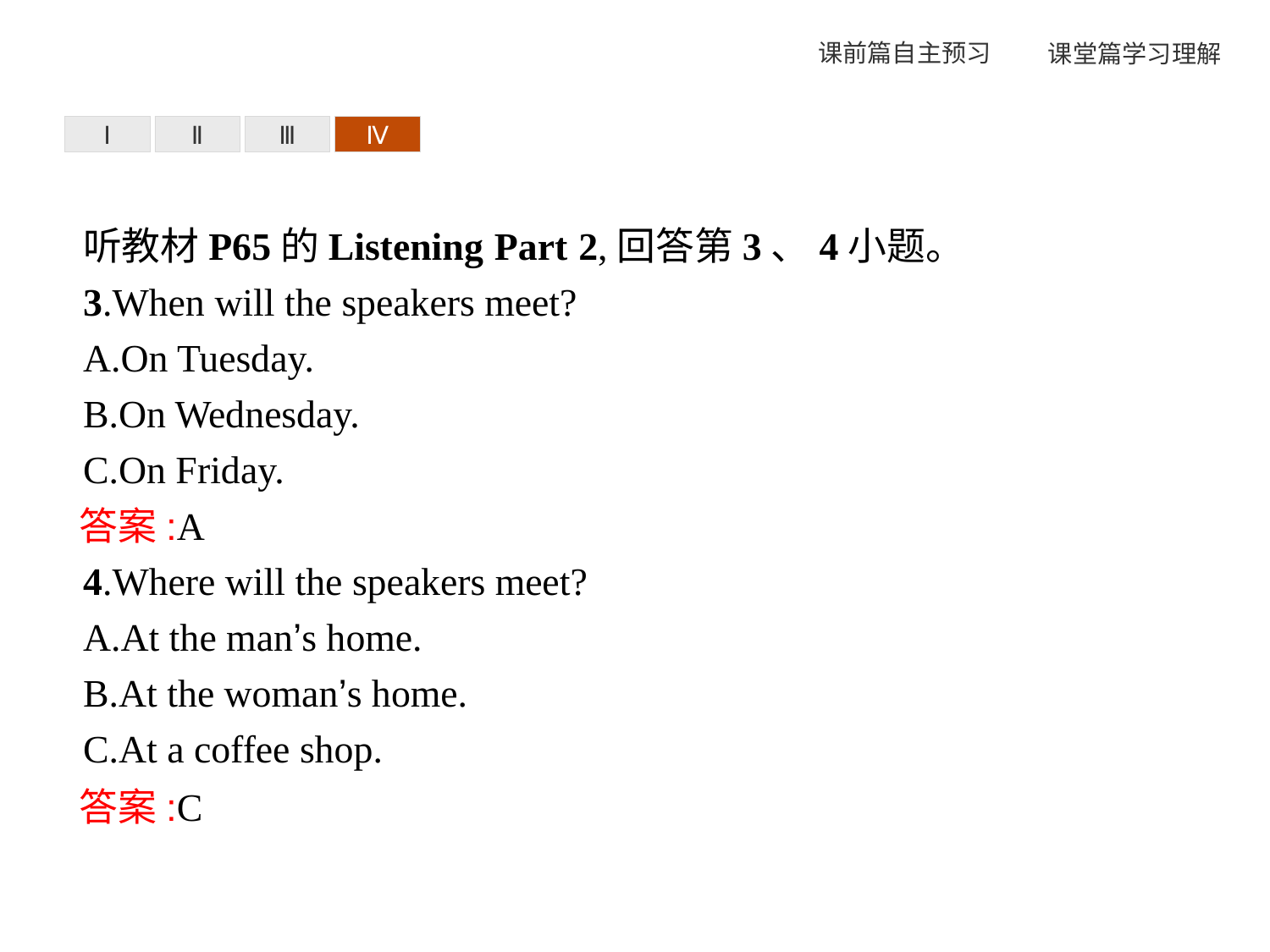

Ⅰ
Ⅱ
Ⅲ
Ⅳ
听教材P65的Listening Part 2,回答第3、4小题。
3.When will the speakers meet?
A.On Tuesday.
B.On Wednesday.
C.On Friday.

4.Where will the speakers meet?
A.At the man’s home.
B.At the woman’s home.
C.At a coffee shop.
答案:A
答案:C